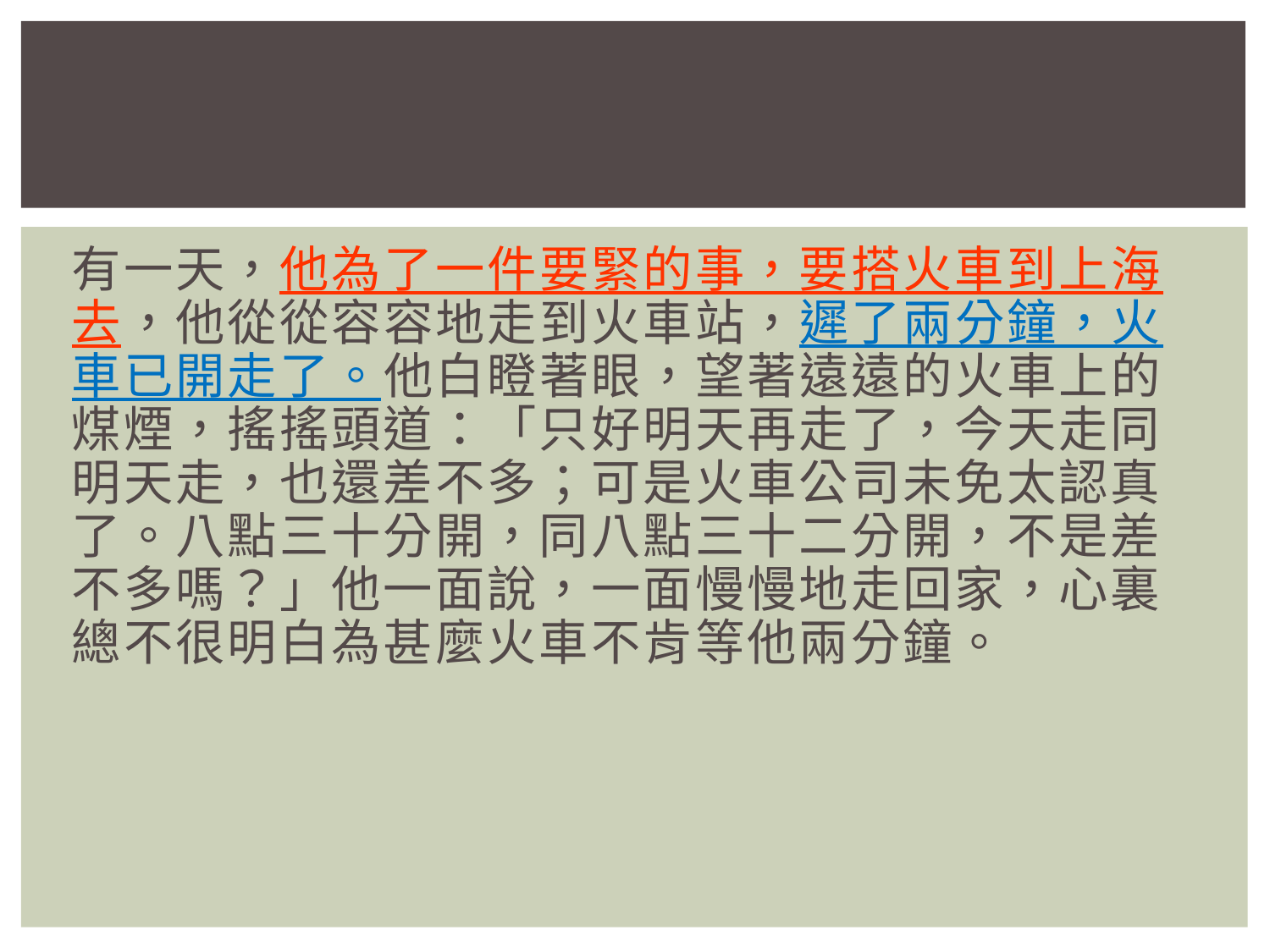

有一天，他為了一件要緊的事，要搭火車到上海去，他從從容容地走到火車站，遲了兩分鐘，火車已開走了。他白瞪著眼，望著遠遠的火車上的煤煙，搖搖頭道：「只好明天再走了，今天走同明天走，也還差不多；可是火車公司未免太認真了。八點三十分開，同八點三十二分開，不是差不多嗎？」他一面說，一面慢慢地走回家，心裏總不很明白為甚麼火車不肯等他兩分鐘。